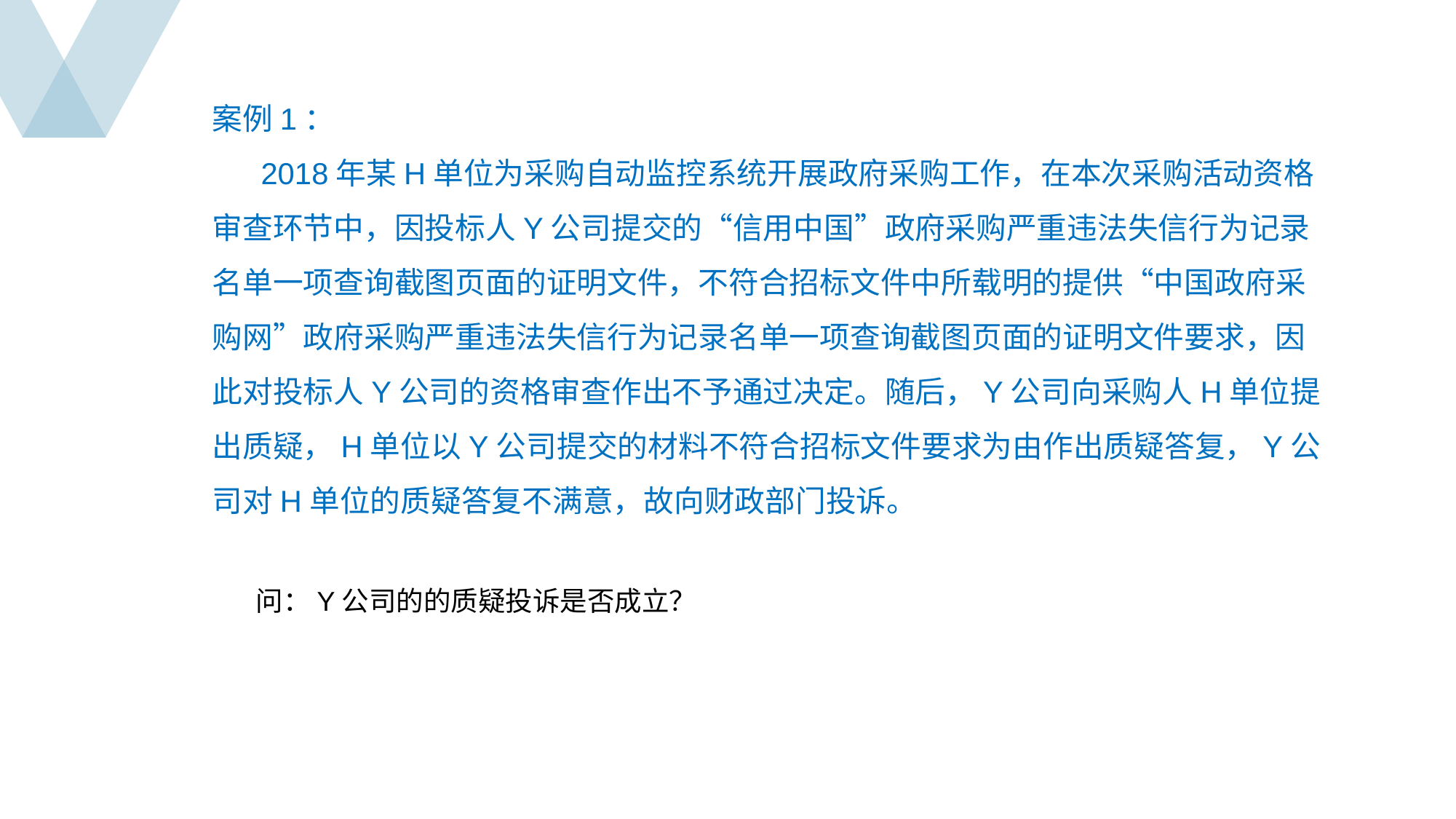

案例1：
      2018年某H单位为采购自动监控系统开展政府采购工作，在本次采购活动资格审查环节中，因投标人Y公司提交的“信用中国”政府采购严重违法失信行为记录名单一项查询截图页面的证明文件，不符合招标文件中所载明的提供“中国政府采购网”政府采购严重违法失信行为记录名单一项查询截图页面的证明文件要求，因此对投标人Y公司的资格审查作出不予通过决定。随后，Y公司向采购人H单位提出质疑，H单位以Y公司提交的材料不符合招标文件要求为由作出质疑答复，Y公司对H单位的质疑答复不满意，故向财政部门投诉。

      问：Y公司的的质疑投诉是否成立？